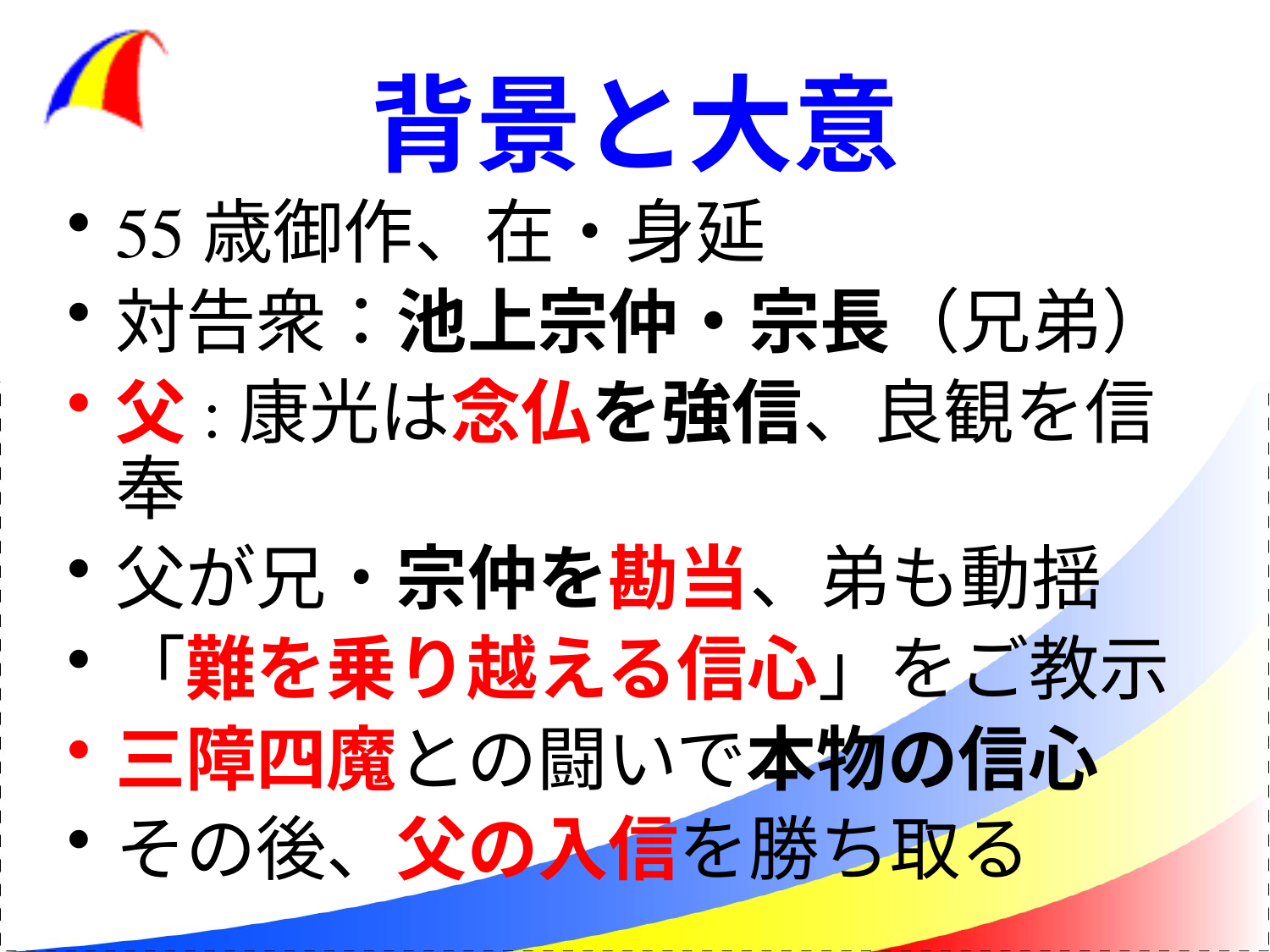

# 背景と大意
55歳御作、在・身延
対告衆：池上宗仲・宗長（兄弟）
父:康光は念仏を強信、良観を信奉
父が兄・宗仲を勘当、弟も動揺
「難を乗り越える信心」をご教示
三障四魔との闘いで本物の信心
その後、父の入信を勝ち取る